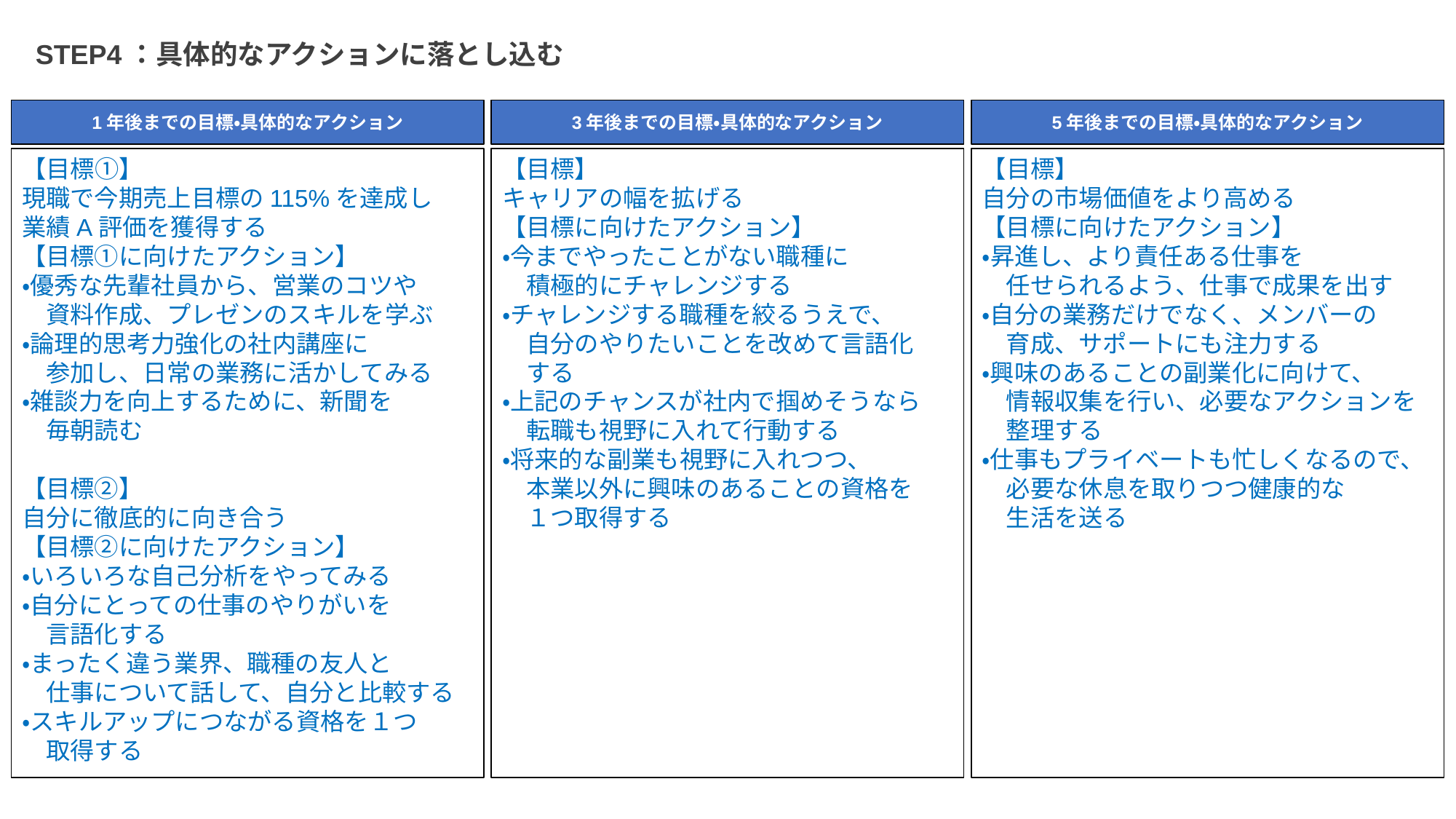

STEP4：具体的なアクションに落とし込む
1年後までの目標・具体的なアクション
3年後までの目標・具体的なアクション
5年後までの目標・具体的なアクション
【目標①】
現職で今期売上目標の115%を達成し
業績A評価を獲得する
【目標①に向けたアクション】
・優秀な先輩社員から、営業のコツや
　資料作成、プレゼンのスキルを学ぶ
・論理的思考力強化の社内講座に
　参加し、日常の業務に活かしてみる
・雑談力を向上するために、新聞を
　毎朝読む

【目標②】
自分に徹底的に向き合う
【目標②に向けたアクション】
・いろいろな自己分析をやってみる
・自分にとっての仕事のやりがいを
　言語化する
・まったく違う業界、職種の友人と
　仕事について話して、自分と比較する
・スキルアップにつながる資格を１つ
　取得する
【目標】
キャリアの幅を拡げる
【目標に向けたアクション】
・今までやったことがない職種に
　積極的にチャレンジする
・チャレンジする職種を絞るうえで、
　自分のやりたいことを改めて言語化
　する
・上記のチャンスが社内で掴めそうなら
　転職も視野に入れて行動する
・将来的な副業も視野に入れつつ、
　本業以外に興味のあることの資格を
　１つ取得する

【目標】
自分の市場価値をより高める
【目標に向けたアクション】
・昇進し、より責任ある仕事を
　任せられるよう、仕事で成果を出す
・自分の業務だけでなく、メンバーの
　育成、サポートにも注力する
・興味のあることの副業化に向けて、
　情報収集を行い、必要なアクションを
　整理する
・仕事もプライベートも忙しくなるので、
　必要な休息を取りつつ健康的な
　生活を送る